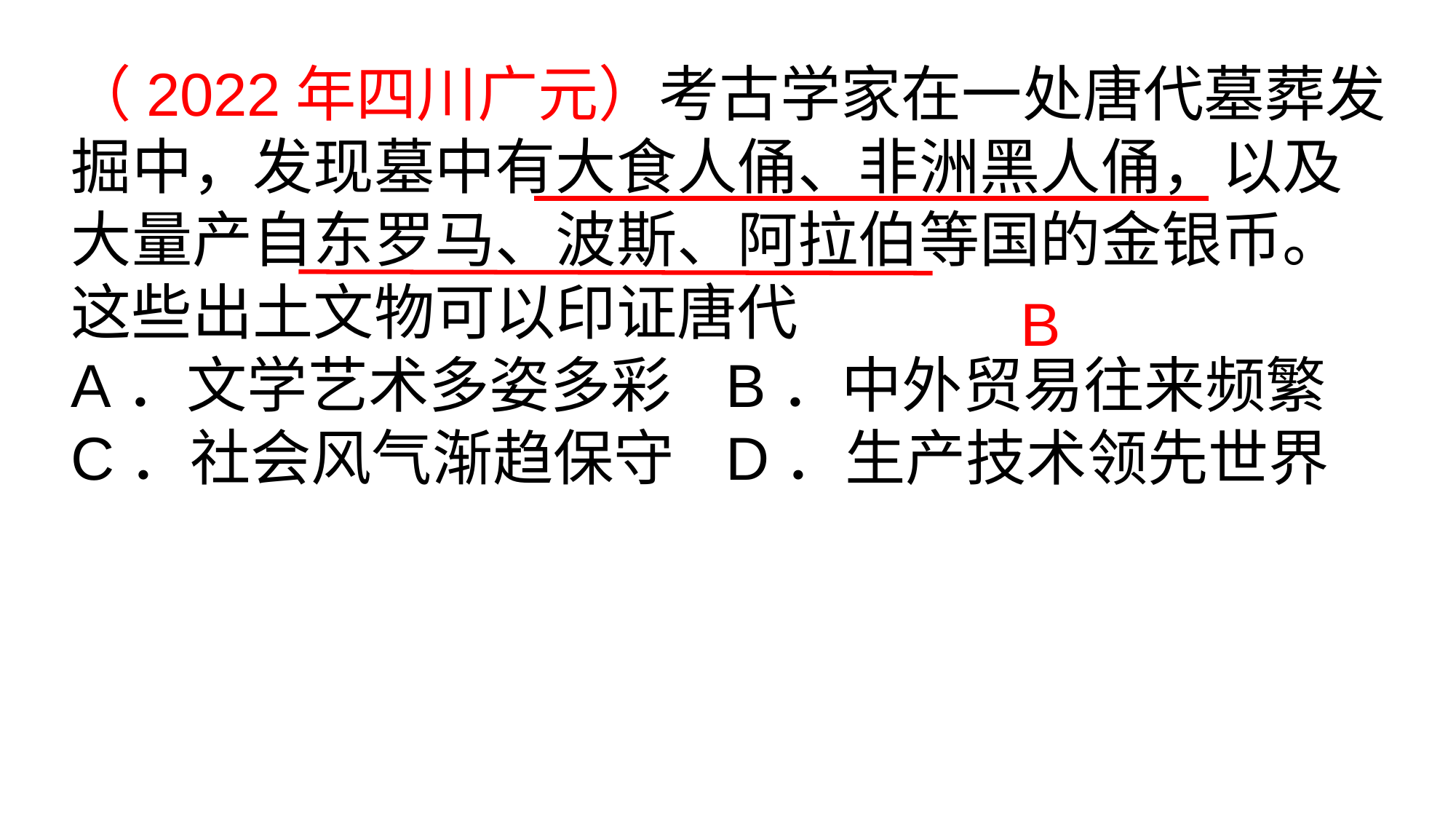

（2022年四川广元）考古学家在一处唐代墓葬发掘中，发现墓中有大食人俑、非洲黑人俑，以及大量产自东罗马、波斯、阿拉伯等国的金银币。这些出土文物可以印证唐代
A．文学艺术多姿多彩	B．中外贸易往来频繁
C．社会风气渐趋保守	D．生产技术领先世界
B